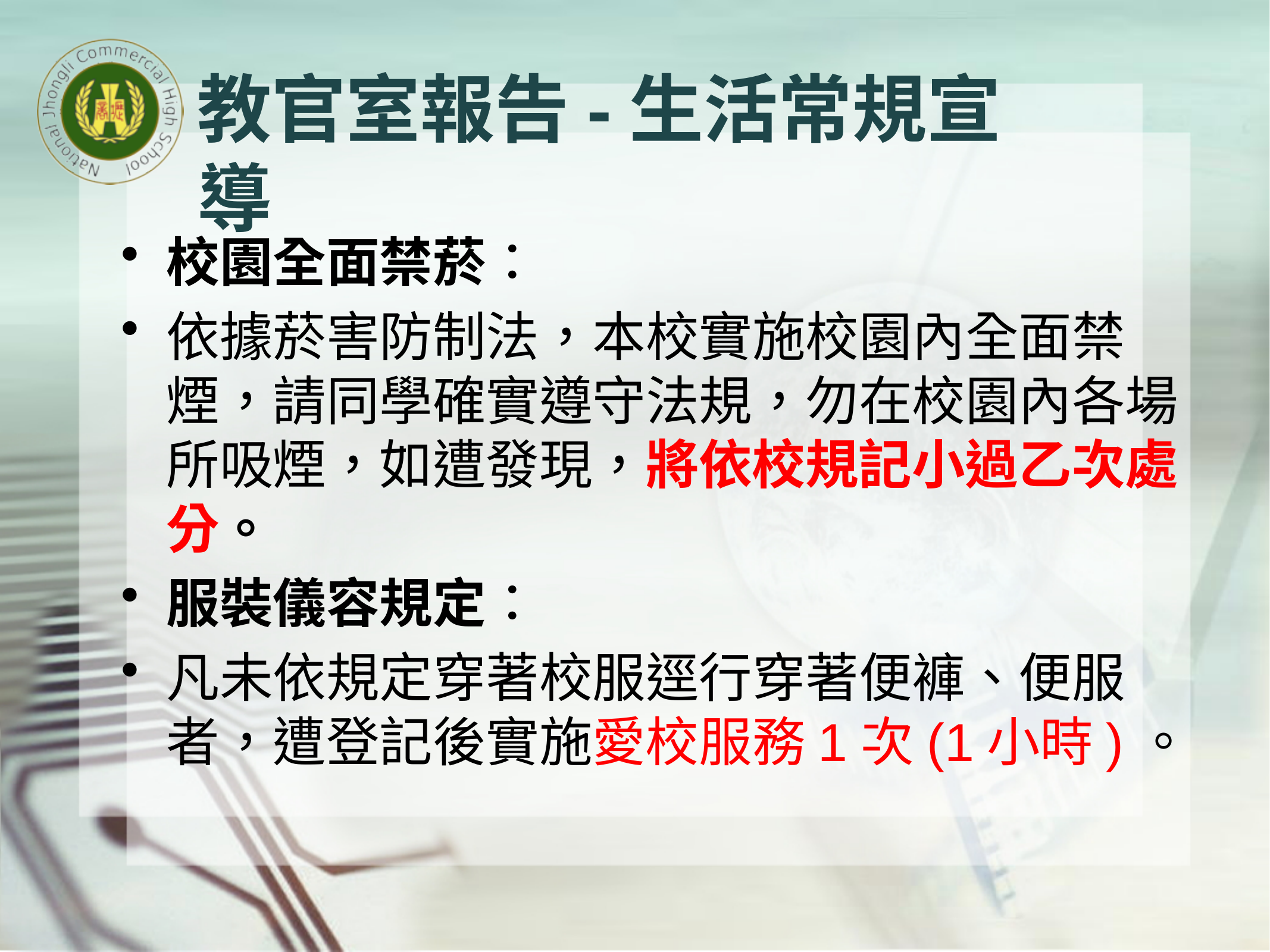

# 教官室報告-生活常規宣導
校園全面禁菸：
依據菸害防制法，本校實施校園內全面禁煙，請同學確實遵守法規，勿在校園內各場所吸煙，如遭發現，將依校規記小過乙次處分。
服裝儀容規定：
凡未依規定穿著校服逕行穿著便褲、便服者，遭登記後實施愛校服務1次(1小時)。